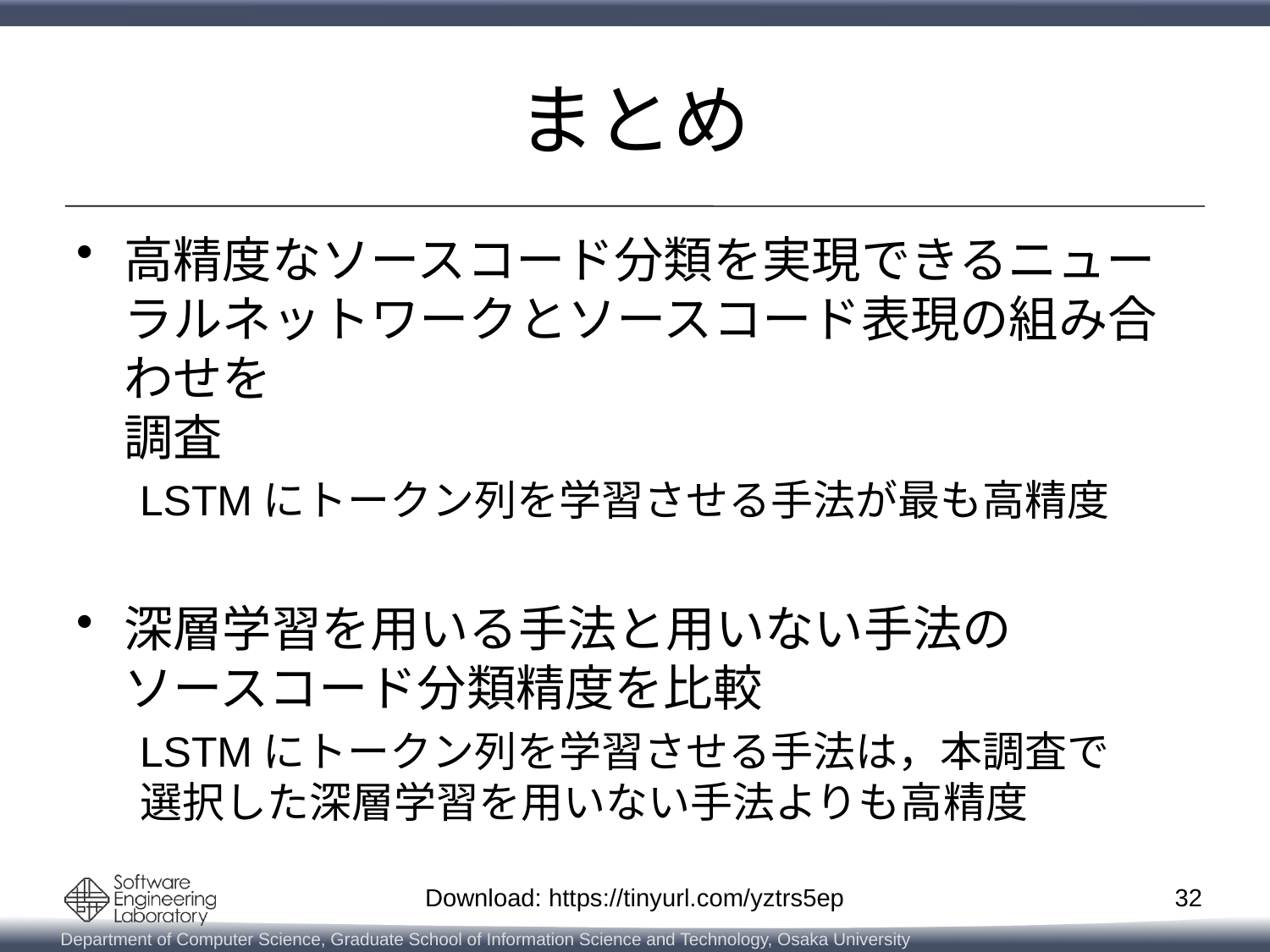

# まとめ
高精度なソースコード分類を実現できるニューラルネットワークとソースコード表現の組み合わせを
調査
LSTMにトークン列を学習させる手法が最も高精度

深層学習を用いる手法と用いない手法の
ソースコード分類精度を比較
LSTMにトークン列を学習させる手法は，本調査で
選択した深層学習を用いない手法よりも高精度
32
Download: https://tinyurl.com/yztrs5ep